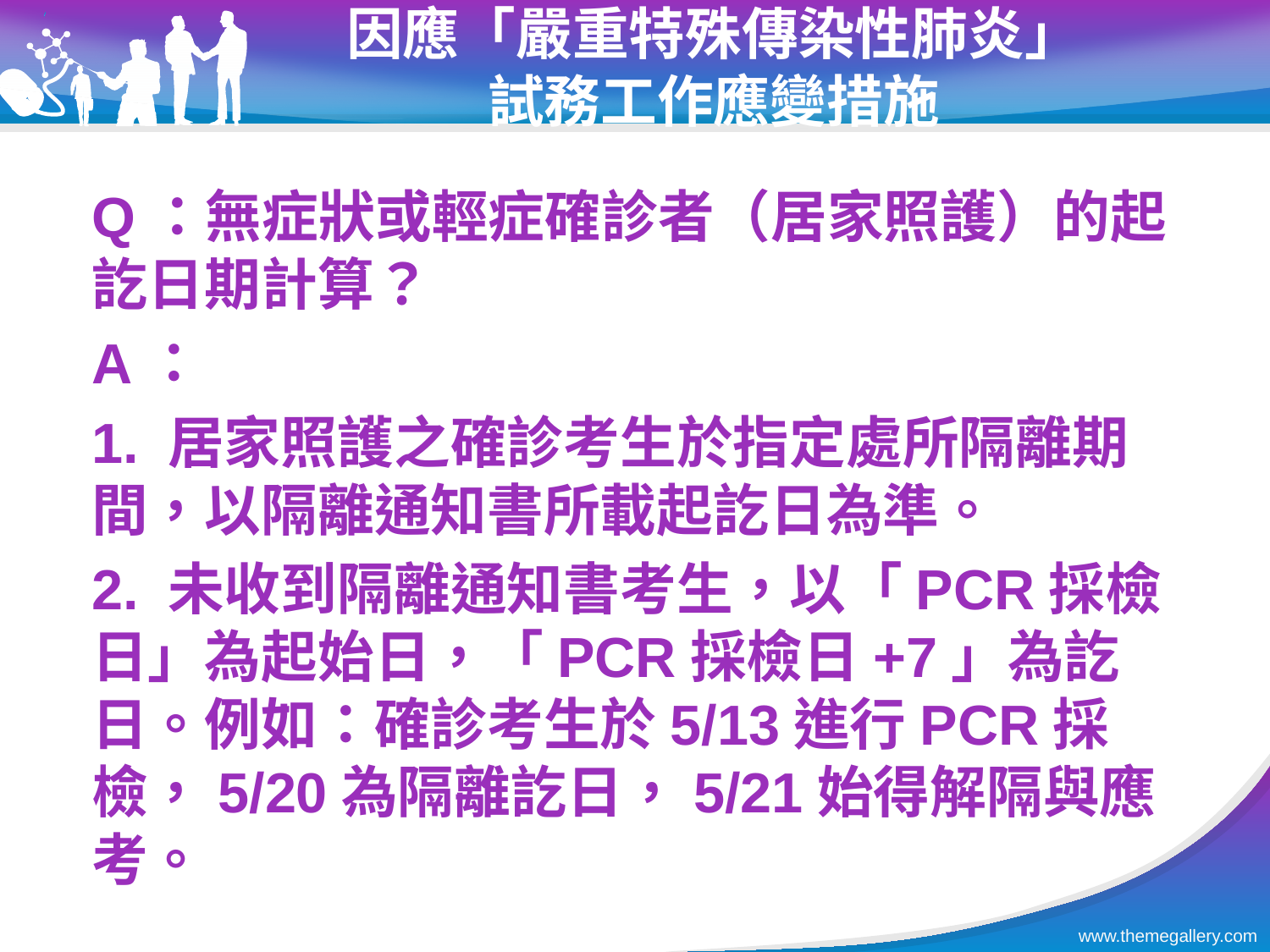

因應「嚴重特殊傳染性肺炎」
試務工作應變措施
Q：無症狀或輕症確診者（居家照護）的起訖日期計算？
A：
1. 居家照護之確診考生於指定處所隔離期間，以隔離通知書所載起訖日為準。
2. 未收到隔離通知書考生，以「PCR採檢日」為起始日，「PCR採檢日+7」為訖日。例如：確診考生於5/13進行PCR採檢，5/20為隔離訖日，5/21始得解隔與應考。